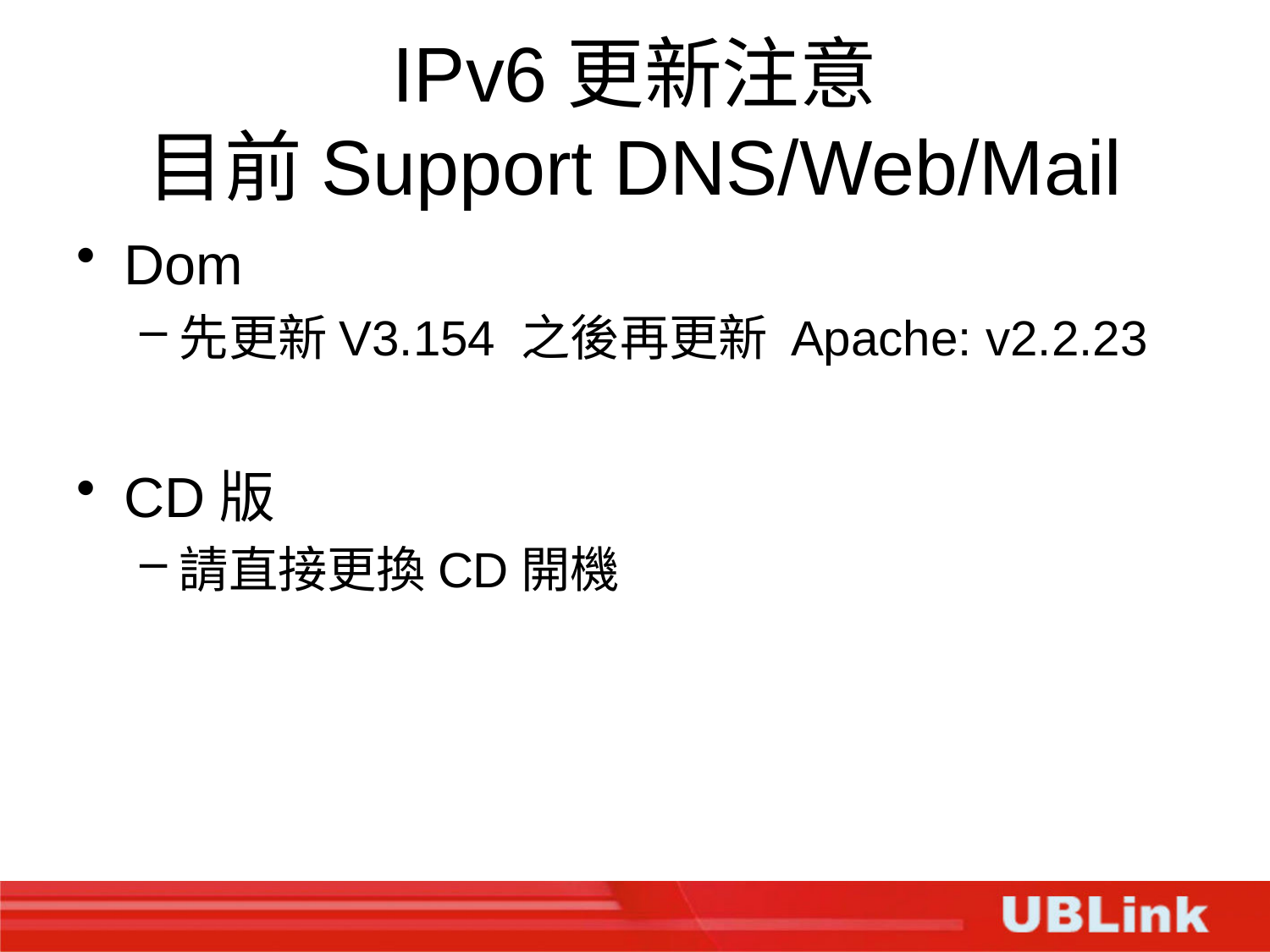

# IPv6更新注意 目前Support DNS/Web/Mail
Dom
先更新V3.154 之後再更新 Apache: v2.2.23

CD版
請直接更換CD開機